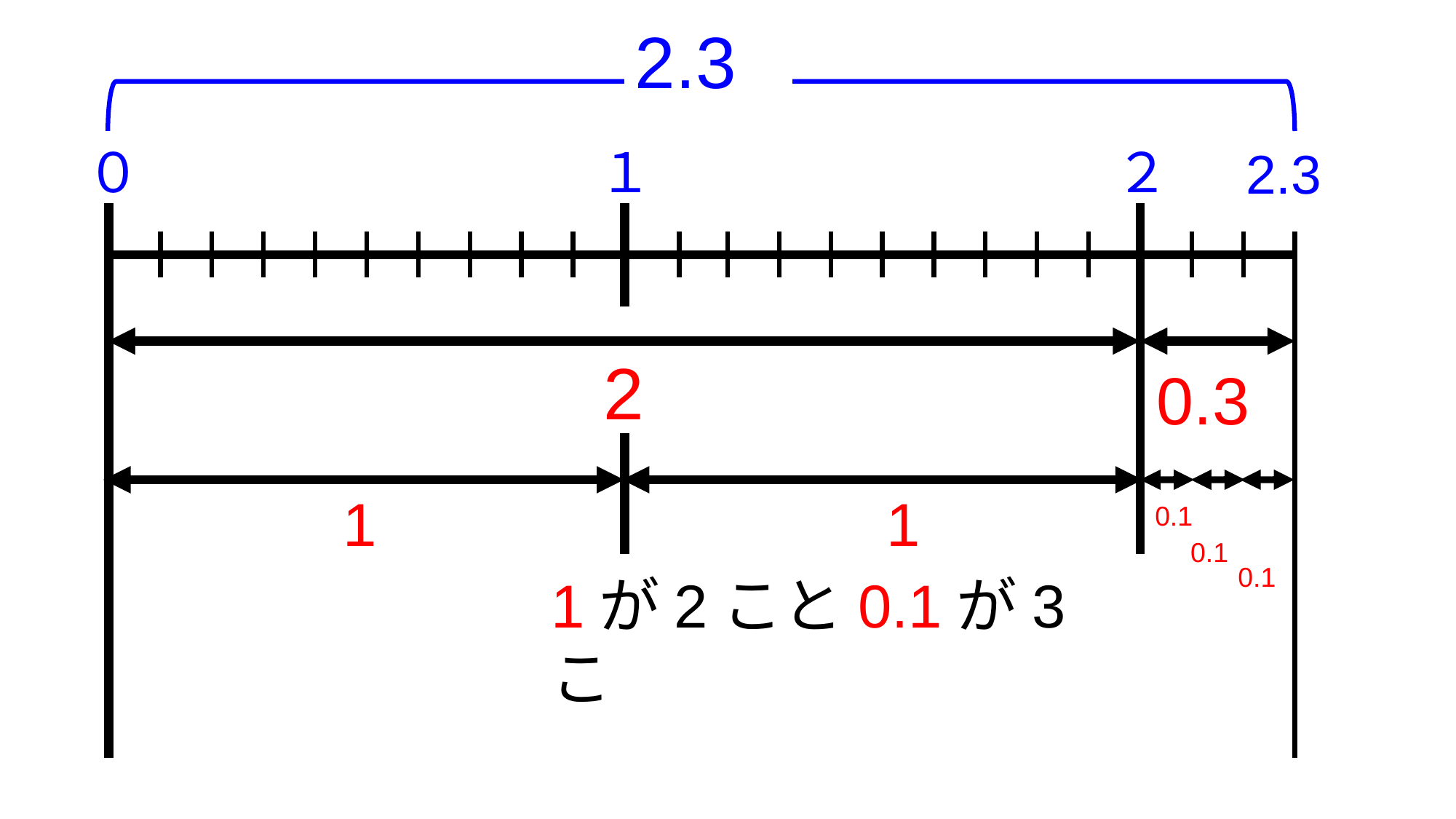

2.3
０
１
２
2.3
2
0.3
1
1
0.1
0.1
0.1
1が2こと0.1が3こ